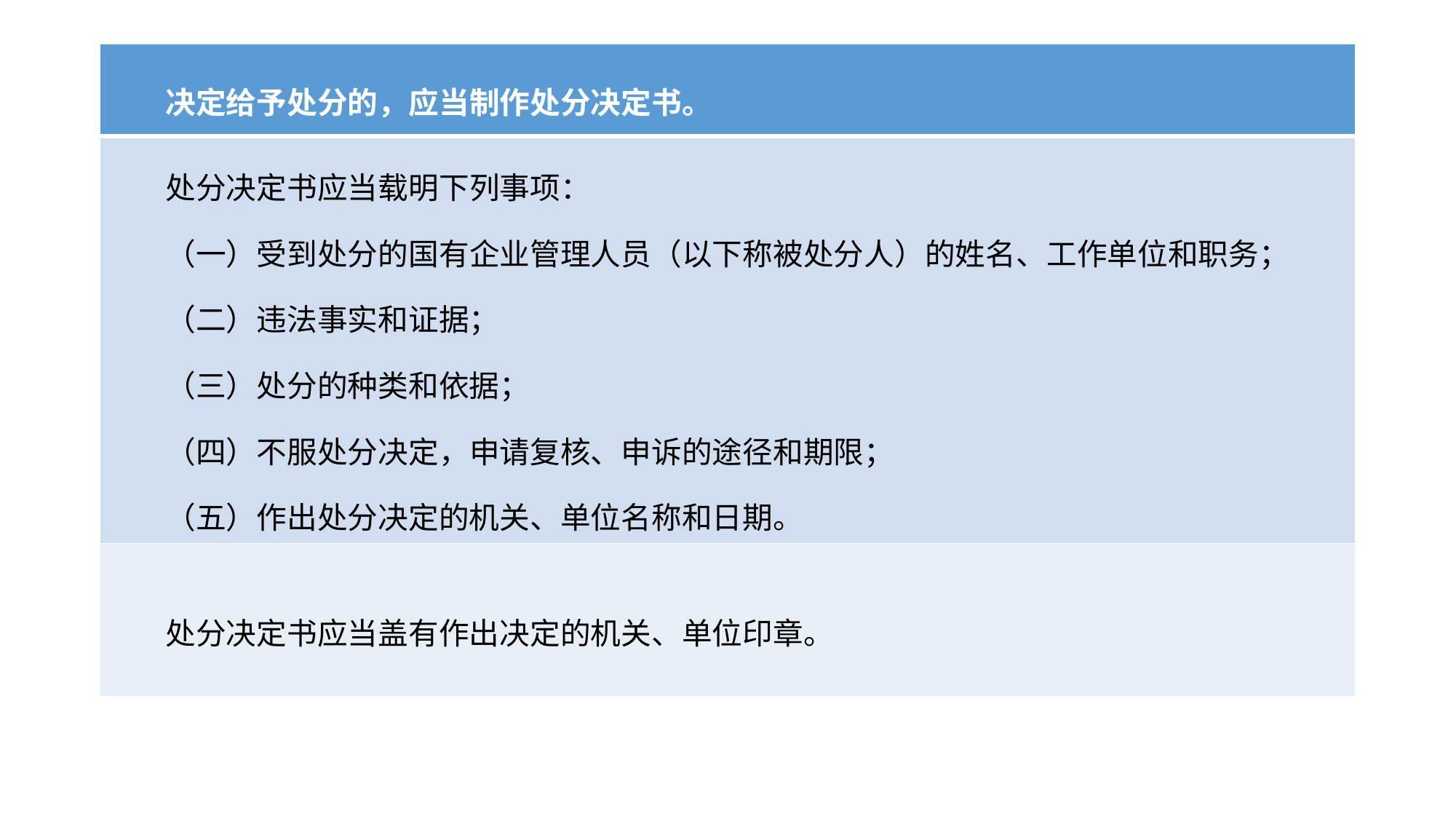

#
| 决定给予处分的，应当制作处分决定书。 |
| --- |
| 处分决定书应当载明下列事项： （一）受到处分的国有企业管理人员（以下称被处分人）的姓名、工作单位和职务； （二）违法事实和证据； （三）处分的种类和依据； （四）不服处分决定，申请复核、申诉的途径和期限； （五）作出处分决定的机关、单位名称和日期。 |
| 处分决定书应当盖有作出决定的机关、单位印章。 |